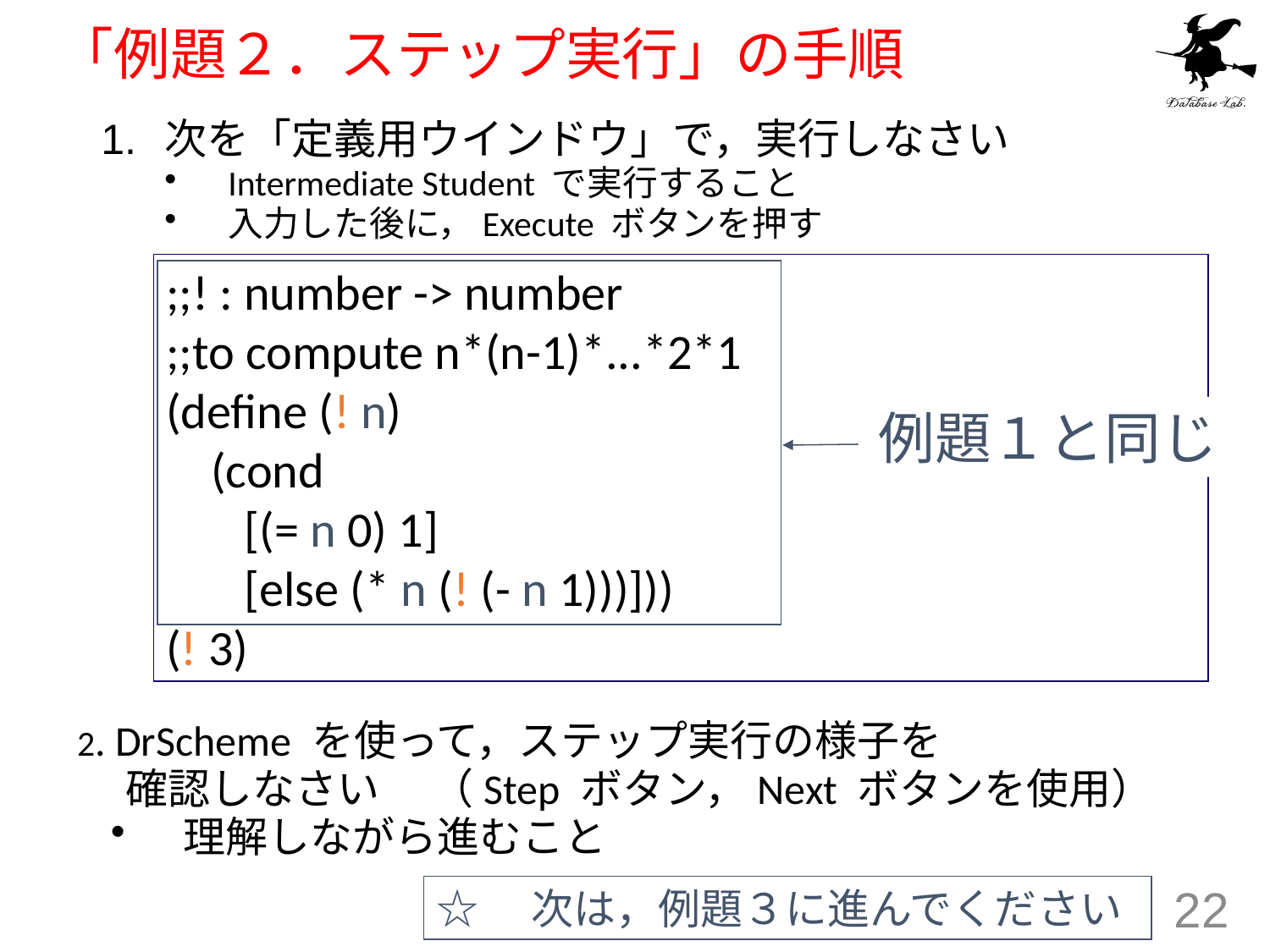

# 「例題２．ステップ実行」の手順
次を「定義用ウインドウ」で，実行しなさい
Intermediate Student で実行すること
入力した後に，Execute ボタンを押す
;;! : number -> number
;;to compute n*(n-1)*...*2*1
(define (! n)
    (cond
       [(= n 0) 1]
       [else (* n (! (- n 1)))]))
(! 3)

例題１と同じ

2. DrScheme を使って，ステップ実行の様子を
    確認しなさい　 （Step ボタン，Next ボタンを使用）
　理解しながら進むこと
☆　次は，例題３に進んでください
22